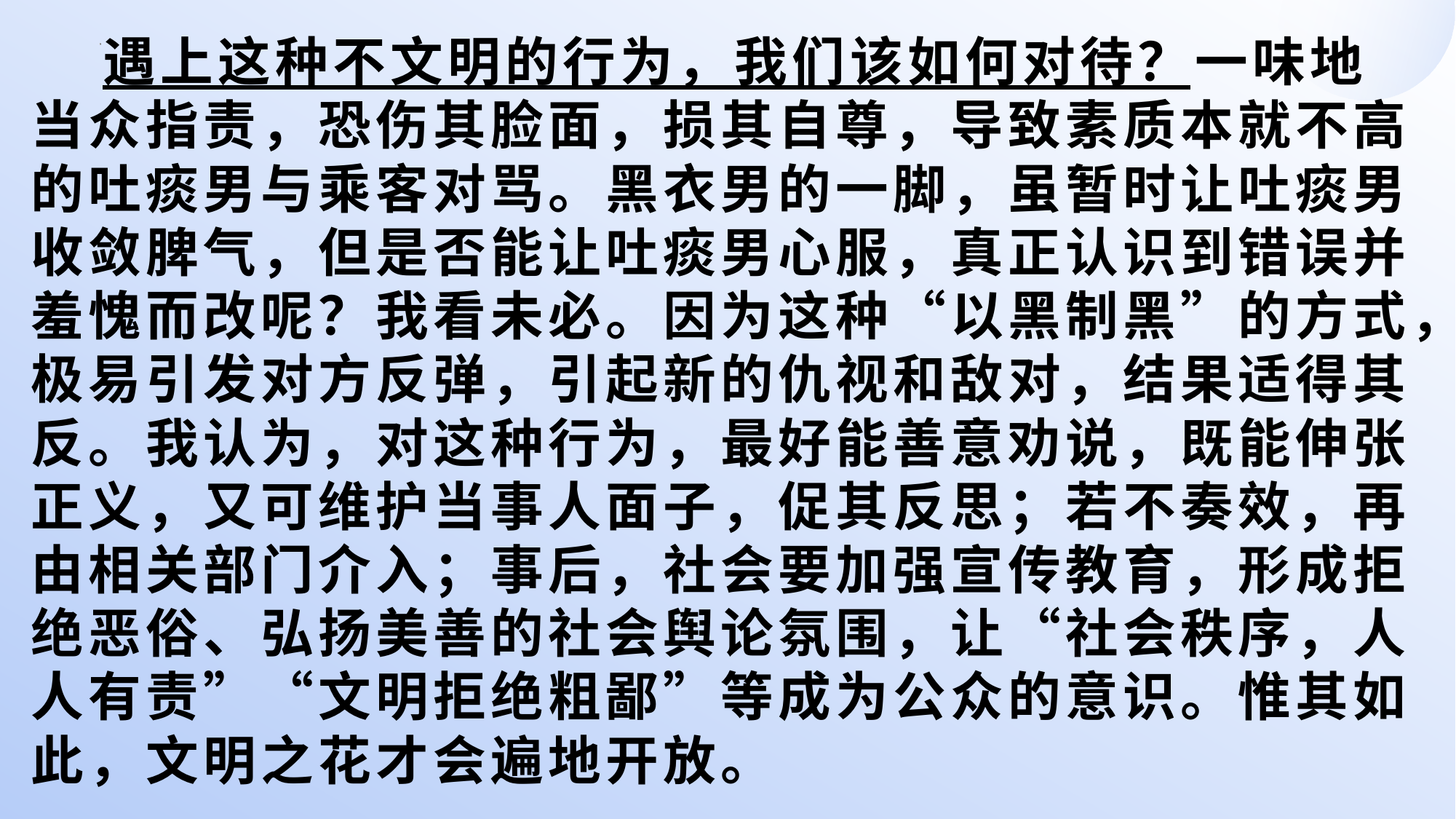

遇上这种不文明的行为，我们该如何对待？一味地当众指责，恐伤其脸面，损其自尊，导致素质本就不高的吐痰男与乘客对骂。黑衣男的一脚，虽暂时让吐痰男收敛脾气，但是否能让吐痰男心服，真正认识到错误并羞愧而改呢？我看未必。因为这种“以黑制黑”的方式，极易引发对方反弹，引起新的仇视和敌对，结果适得其反。我认为，对这种行为，最好能善意劝说，既能伸张正义，又可维护当事人面子，促其反思；若不奏效，再由相关部门介入；事后，社会要加强宣传教育，形成拒绝恶俗、弘扬美善的社会舆论氛围，让“社会秩序，人人有责”“文明拒绝粗鄙”等成为公众的意识。惟其如此，文明之花才会遍地开放。